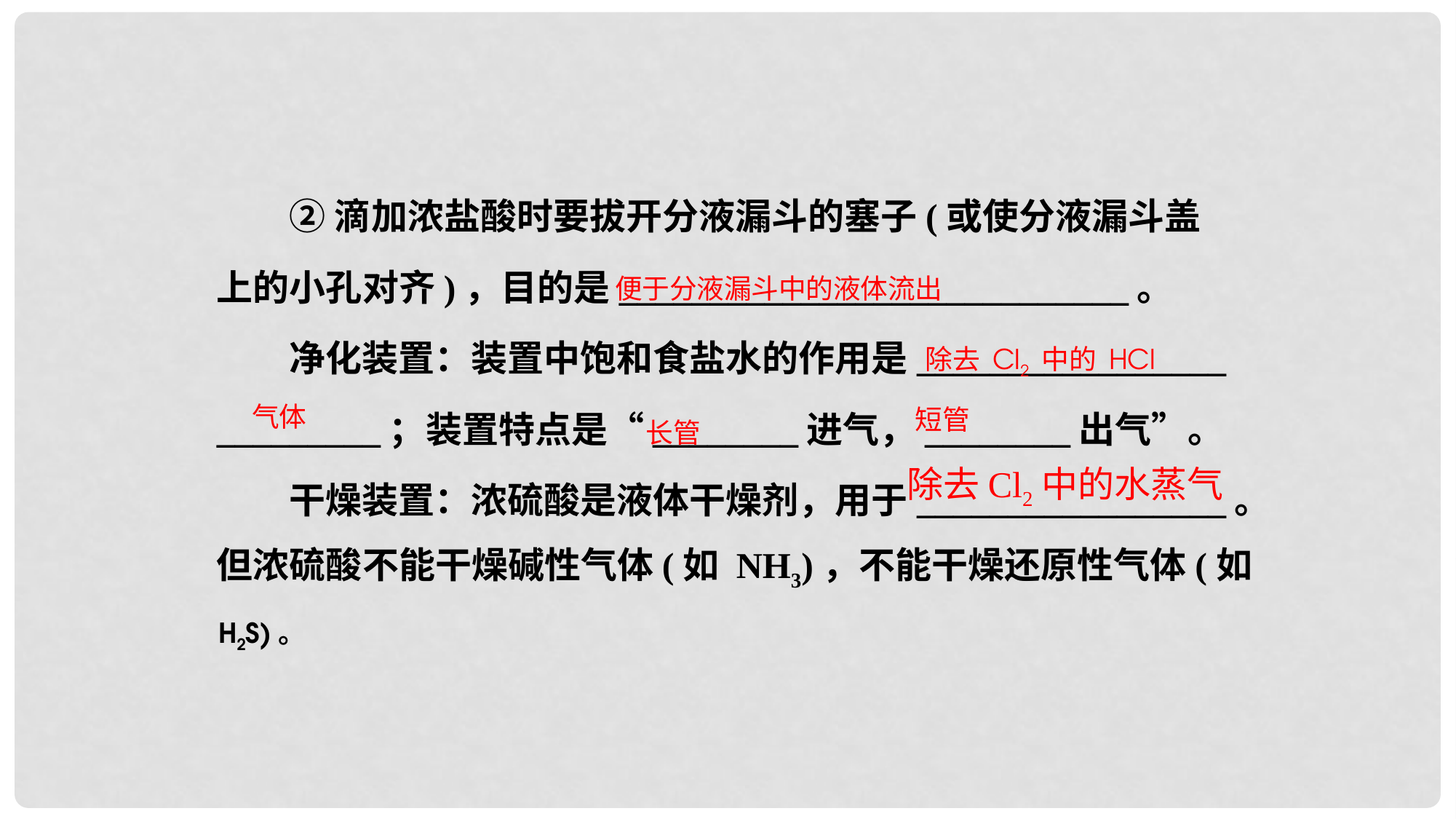

②滴加浓盐酸时要拔开分液漏斗的塞子(或使分液漏斗盖

上的小孔对齐)，目的是____________________________。

	净化装置：装置中饱和食盐水的作用是_________________

_________；装置特点是“________进气，________出气”。

	干燥装置：浓硫酸是液体干燥剂，用于_________________。

但浓硫酸不能干燥碱性气体(如 NH3)，不能干燥还原性气体(如
便于分液漏斗中的液体流出
除去 Cl2 中的 HCl
气体
短管
长管

除去Cl2中的水蒸气
H2S)。